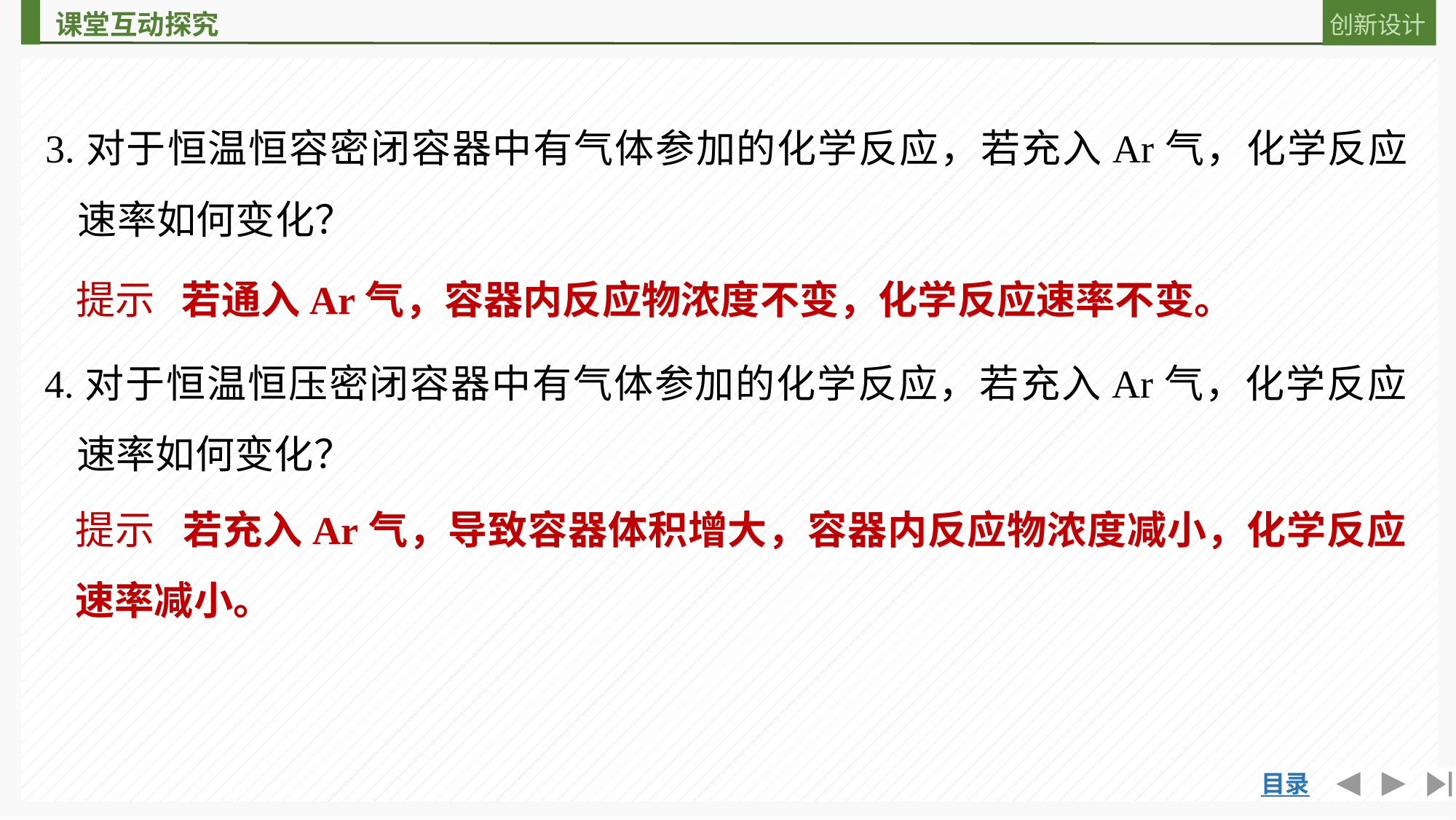

3.对于恒温恒容密闭容器中有气体参加的化学反应，若充入Ar气，化学反应速率如何变化？
提示   若通入Ar气，容器内反应物浓度不变，化学反应速率不变。
4.对于恒温恒压密闭容器中有气体参加的化学反应，若充入Ar气，化学反应速率如何变化？
提示   若充入Ar气，导致容器体积增大，容器内反应物浓度减小，化学反应速率减小。